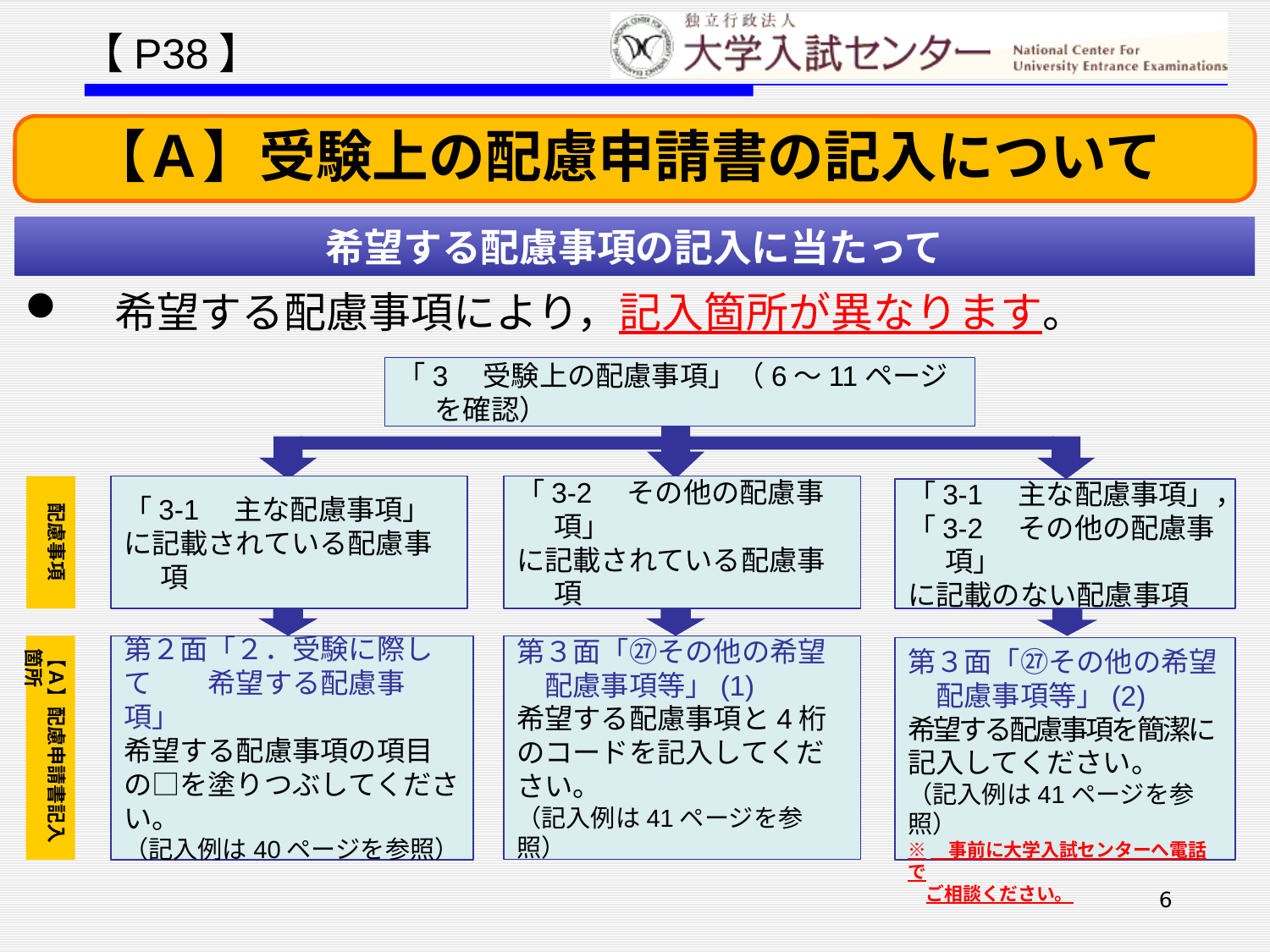

【P38】
　【Ａ】受験上の配慮申請書の記入について
希望する配慮事項の記入に当たって
　希望する配慮事項により，記入箇所が異なります。
「3　受験上の配慮事項」（6～11ページを確認）

配慮事項
「3-1　主な配慮事項」
に記載されている配慮事項
「3-2　その他の配慮事項」
に記載されている配慮事項
「3-1　主な配慮事項」，
「3-2　その他の配慮事項」
に記載のない配慮事項

【Ａ】配慮申請書記入箇所
第２面「２．受験に際して　　希望する配慮事項」
希望する配慮事項の項目の□を塗りつぶしてください。
（記入例は40ページを参照）
第３面「㉗その他の希望　配慮事項等」(1)
希望する配慮事項と4桁のコードを記入してください。
（記入例は41ページを参照）
第３面「㉗その他の希望　配慮事項等」(2)
希望する配慮事項を簡潔に記入してください。
（記入例は41ページを参照）
※　事前に大学入試センターへ電話で
　ご相談ください。
6